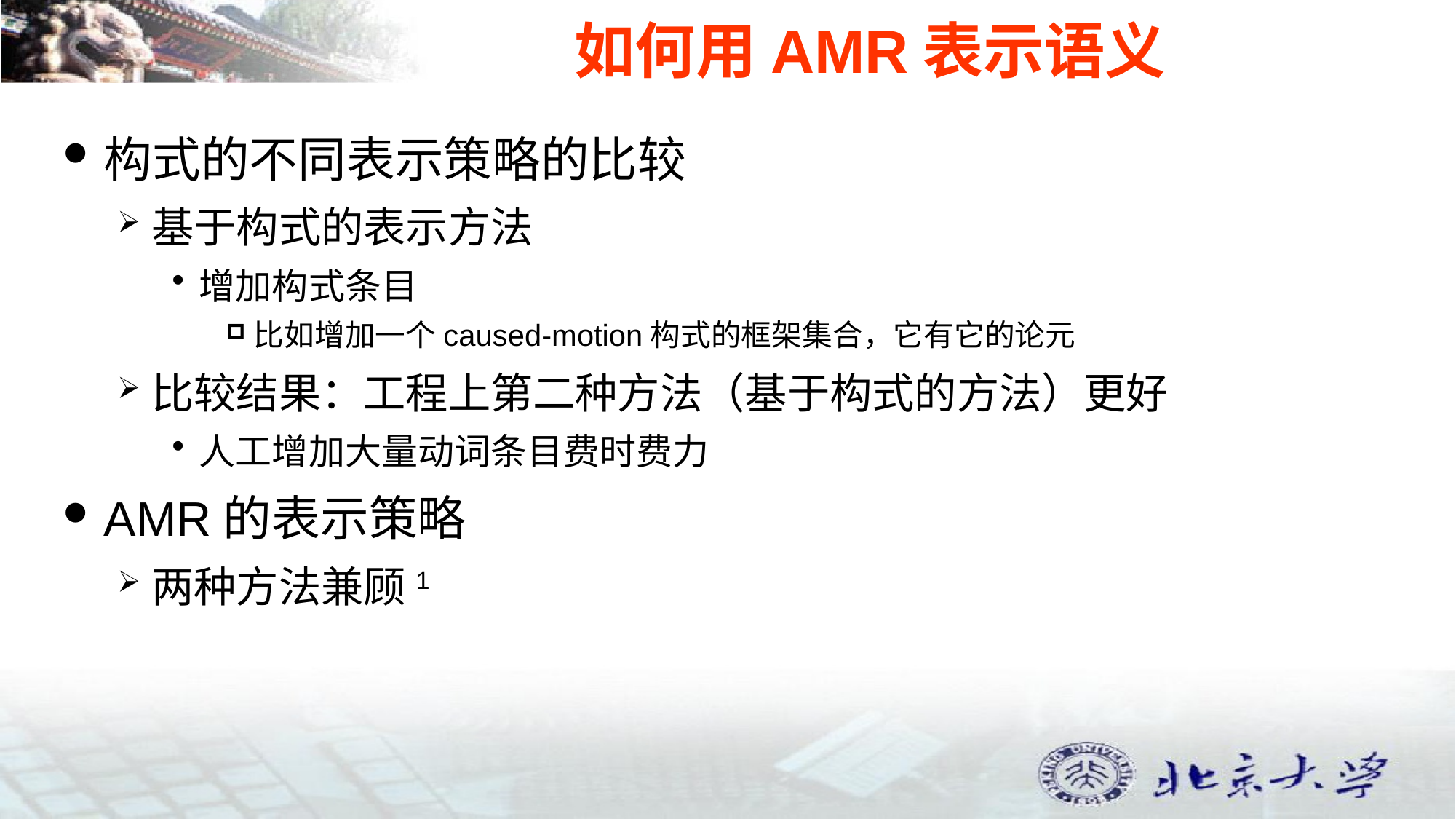

# 如何用AMR表示语义
构式的不同表示策略的比较
基于构式的表示方法
增加构式条目
比如增加一个caused-motion构式的框架集合，它有它的论元
比较结果：工程上第二种方法（基于构式的方法）更好
人工增加大量动词条目费时费力
AMR的表示策略
两种方法兼顾1